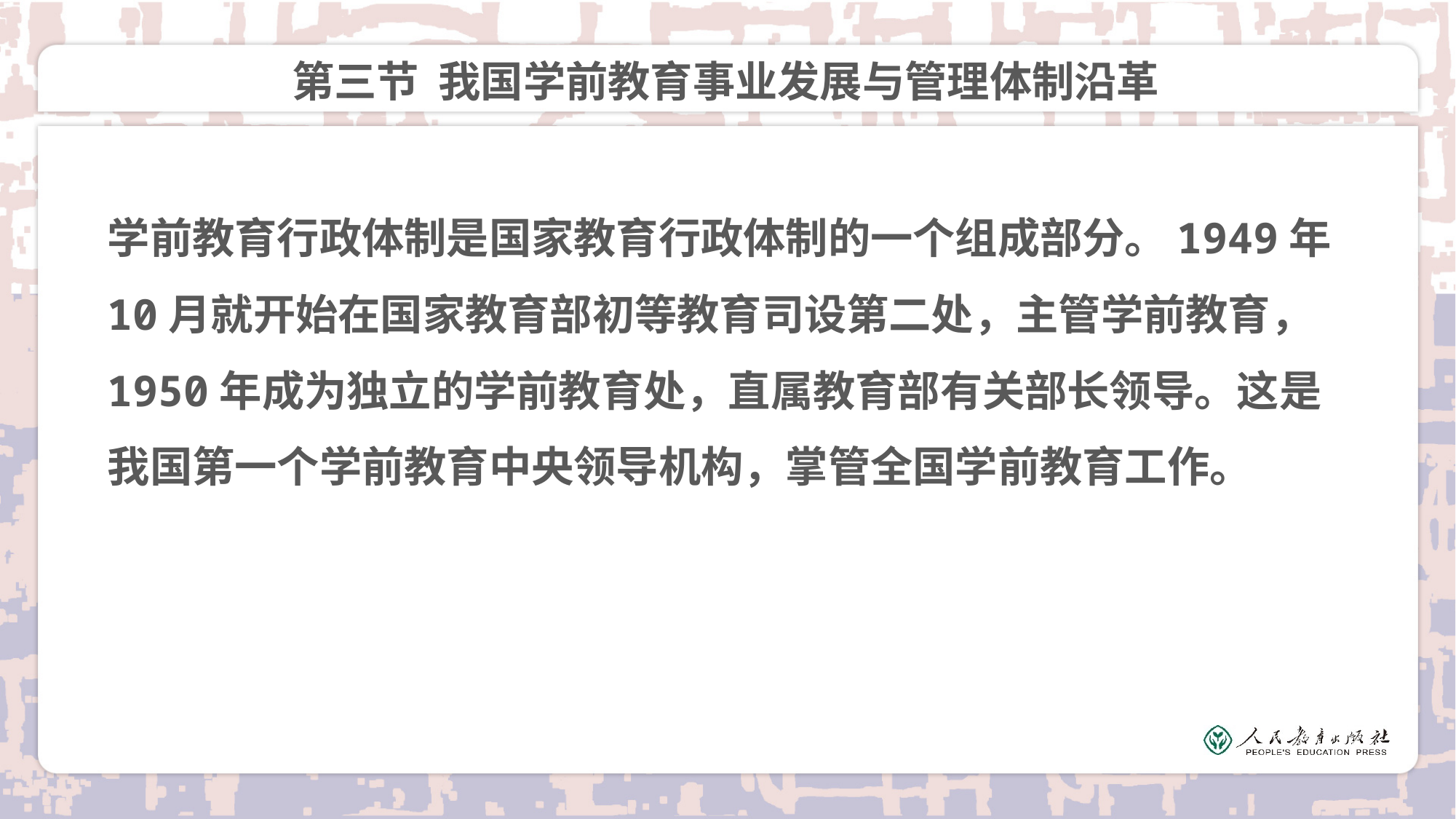

# 第三节  我国学前教育事业发展与管理体制沿革
学前教育行政体制是国家教育行政体制的一个组成部分。1949年10月就开始在国家教育部初等教育司设第二处，主管学前教育，1950年成为独立的学前教育处，直属教育部有关部长领导。这是我国第一个学前教育中央领导机构，掌管全国学前教育工作。